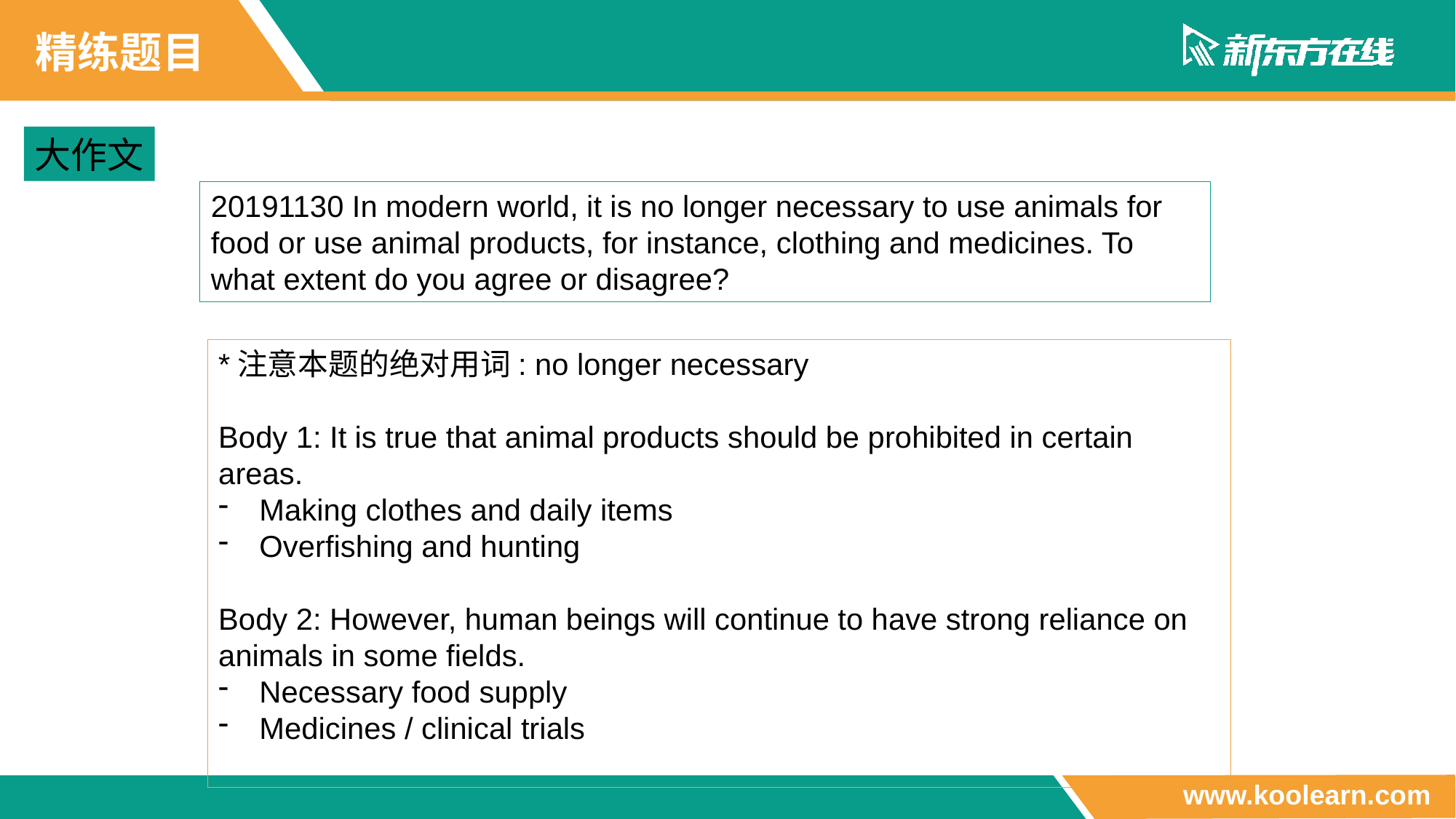

精练题目
大作文
20191130 In modern world, it is no longer necessary to use animals for food or use animal products, for instance, clothing and medicines. To what extent do you agree or disagree?
*注意本题的绝对用词: no longer necessary

Body 1: It is true that animal products should be prohibited in certain areas.
Making clothes and daily items
Overfishing and hunting

Body 2: However, human beings will continue to have strong reliance on animals in some fields.
Necessary food supply
Medicines / clinical trials